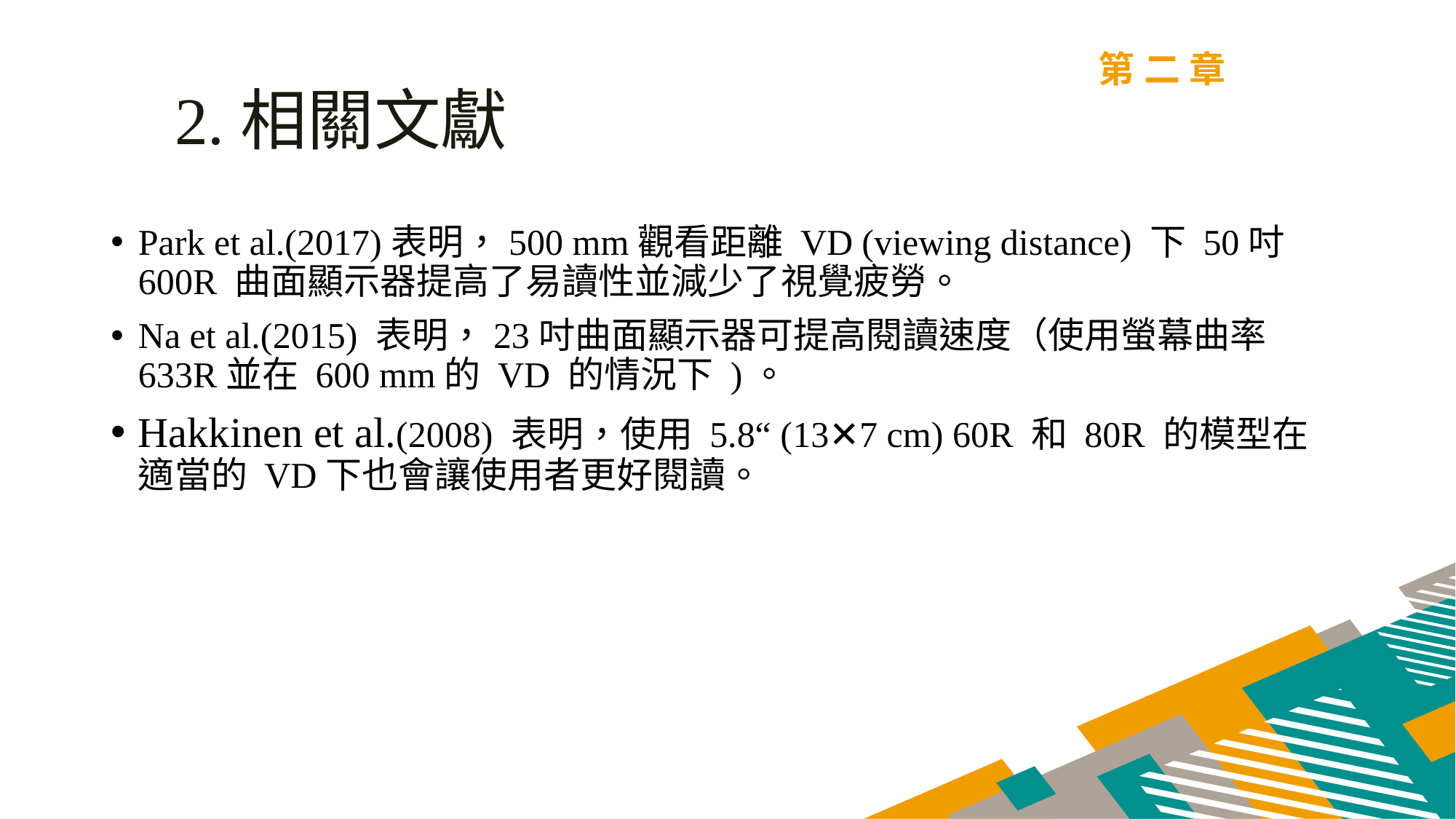

第二章
2.相關文獻
Park et al.(2017)表明，500 mm觀看距離 VD (viewing distance) 下 50吋 600R 曲面顯示器提高了易讀性並減少了視覺疲勞。
Na et al.(2015) 表明，23吋曲面顯示器可提高閱讀速度（使用螢幕曲率 633R並在 600 mm的 VD 的情況下 )。
Hakkinen et al.(2008) 表明，使用 5.8“ (13✕7 cm) 60R 和 80R 的模型在適當的 VD下也會讓使用者更好閱讀。